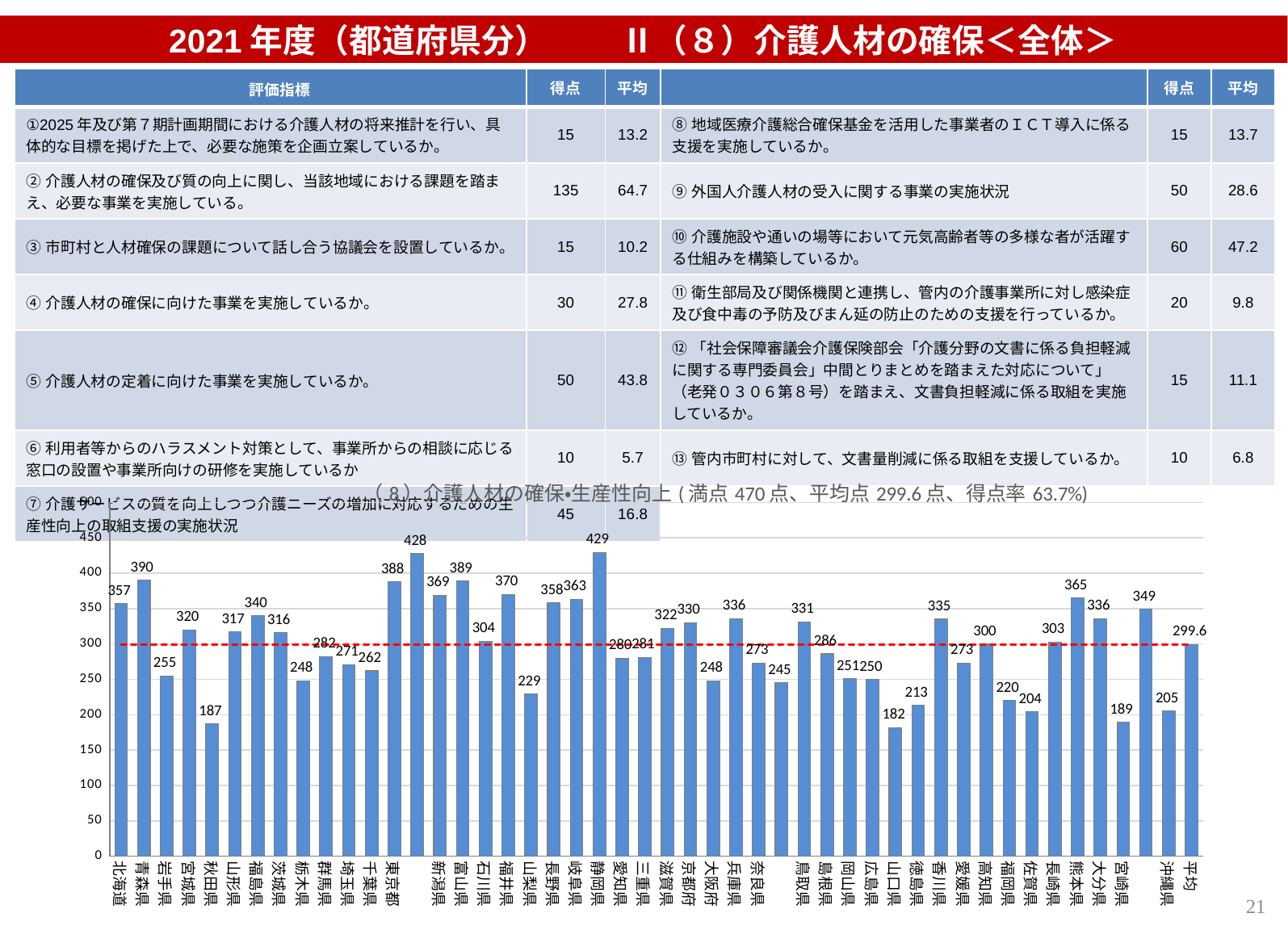

2021年度（都道府県分） 　　Ⅱ（８）介護人材の確保＜全体＞
| 評価指標 | 得点 | 平均 |  | 得点 | 平均 |
| --- | --- | --- | --- | --- | --- |
| ①2025年及び第７期計画期間における介護人材の将来推計を行い、具体的な目標を掲げた上で、必要な施策を企画立案しているか。 | 15 | 13.2 | ⑧地域医療介護総合確保基金を活用した事業者のＩＣＴ導入に係る支援を実施しているか。 | 15 | 13.7 |
| ②介護人材の確保及び質の向上に関し、当該地域における課題を踏まえ、必要な事業を実施している。 | 135 | 64.7 | ⑨外国人介護人材の受入に関する事業の実施状況 | 50 | 28.6 |
| ③市町村と人材確保の課題について話し合う協議会を設置しているか。 | 15 | 10.2 | ⑩介護施設や通いの場等において元気高齢者等の多様な者が活躍する仕組みを構築しているか。 | 60 | 47.2 |
| ④介護人材の確保に向けた事業を実施しているか。 | 30 | 27.8 | ⑪衛生部局及び関係機関と連携し、管内の介護事業所に対し感染症及び食中毒の予防及びまん延の防止のための支援を行っているか。 | 20 | 9.8 |
| ⑤介護人材の定着に向けた事業を実施しているか。 | 50 | 43.8 | ⑫「社会保障審議会介護保険部会「介護分野の文書に係る負担軽減に関する専門委員会」中間とりまとめを踏まえた対応について」（老発０３０６第８号）を踏まえ、文書負担軽減に係る取組を実施しているか。 | 15 | 11.1 |
| ⑥利用者等からのハラスメント対策として、事業所からの相談に応じる窓口の設置や事業所向けの研修を実施しているか | 10 | 5.7 | ⑬管内市町村に対して、文書量削減に係る取組を支援しているか。 | 10 | 6.8 |
| ⑦介護サービスの質を向上しつつ介護ニーズの増加に対応するための生産性向上の取組支援の実施状況 | 45 | 16.8 |  |  |  |

### Chart: （8）介護人材の確保・生産性向上(満点470点、平均点299.6点、得点率63.7%)

| Category | （8）介護人材の確保・生産性向上(満点470点、平均点293.2点、得点率62.4％) | 平均 |
|---|---|---|
| 北海道 | 357.0 | 299.5531914893617 |
| 青森県 | 390.0 | 299.5531914893617 |
| 岩手県 | 255.0 | 299.5531914893617 |
| 宮城県 | 320.0 | 299.5531914893617 |
| 秋田県 | 187.0 | 299.5531914893617 |
| 山形県 | 317.0 | 299.5531914893617 |
| 福島県 | 340.0 | 299.5531914893617 |
| 茨城県 | 316.0 | 299.5531914893617 |
| 栃木県 | 248.0 | 299.5531914893617 |
| 群馬県 | 282.0 | 299.5531914893617 |
| 埼玉県 | 271.0 | 299.5531914893617 |
| 千葉県 | 262.0 | 299.5531914893617 |
| 東京都 | 388.0 | 299.5531914893617 |
| 神奈川県 | 428.0 | 299.5531914893617 |
| 新潟県 | 369.0 | 299.5531914893617 |
| 富山県 | 389.0 | 299.5531914893617 |
| 石川県 | 304.0 | 299.5531914893617 |
| 福井県 | 370.0 | 299.5531914893617 |
| 山梨県 | 229.0 | 299.5531914893617 |
| 長野県 | 358.0 | 299.5531914893617 |
| 岐阜県 | 363.0 | 299.5531914893617 |
| 静岡県 | 429.0 | 299.5531914893617 |
| 愛知県 | 280.0 | 299.5531914893617 |
| 三重県 | 281.0 | 299.5531914893617 |
| 滋賀県 | 322.0 | 299.5531914893617 |
| 京都府 | 330.0 | 299.5531914893617 |
| 大阪府 | 248.0 | 299.5531914893617 |
| 兵庫県 | 336.0 | 299.5531914893617 |
| 奈良県 | 273.0 | 299.5531914893617 |
| 和歌山県 | 245.0 | 299.5531914893617 |
| 鳥取県 | 331.0 | 299.5531914893617 |
| 島根県 | 286.0 | 299.5531914893617 |
| 岡山県 | 251.0 | 299.5531914893617 |
| 広島県 | 250.0 | 299.5531914893617 |
| 山口県 | 182.0 | 299.5531914893617 |
| 徳島県 | 213.0 | 299.5531914893617 |
| 香川県 | 335.0 | 299.5531914893617 |
| 愛媛県 | 273.0 | 299.5531914893617 |
| 高知県 | 300.0 | 299.5531914893617 |
| 福岡県 | 220.0 | 299.5531914893617 |
| 佐賀県 | 204.0 | 299.5531914893617 |
| 長崎県 | 303.0 | 299.5531914893617 |
| 熊本県 | 365.0 | 299.5531914893617 |
| 大分県 | 336.0 | 299.5531914893617 |
| 宮崎県 | 189.0 | 299.5531914893617 |
| 鹿児島県 | 349.0 | 299.5531914893617 |
| 沖縄県 | 205.0 | 299.5531914893617 |
| 平均 | 299.5531914893617 | 299.5531914893617 |
21